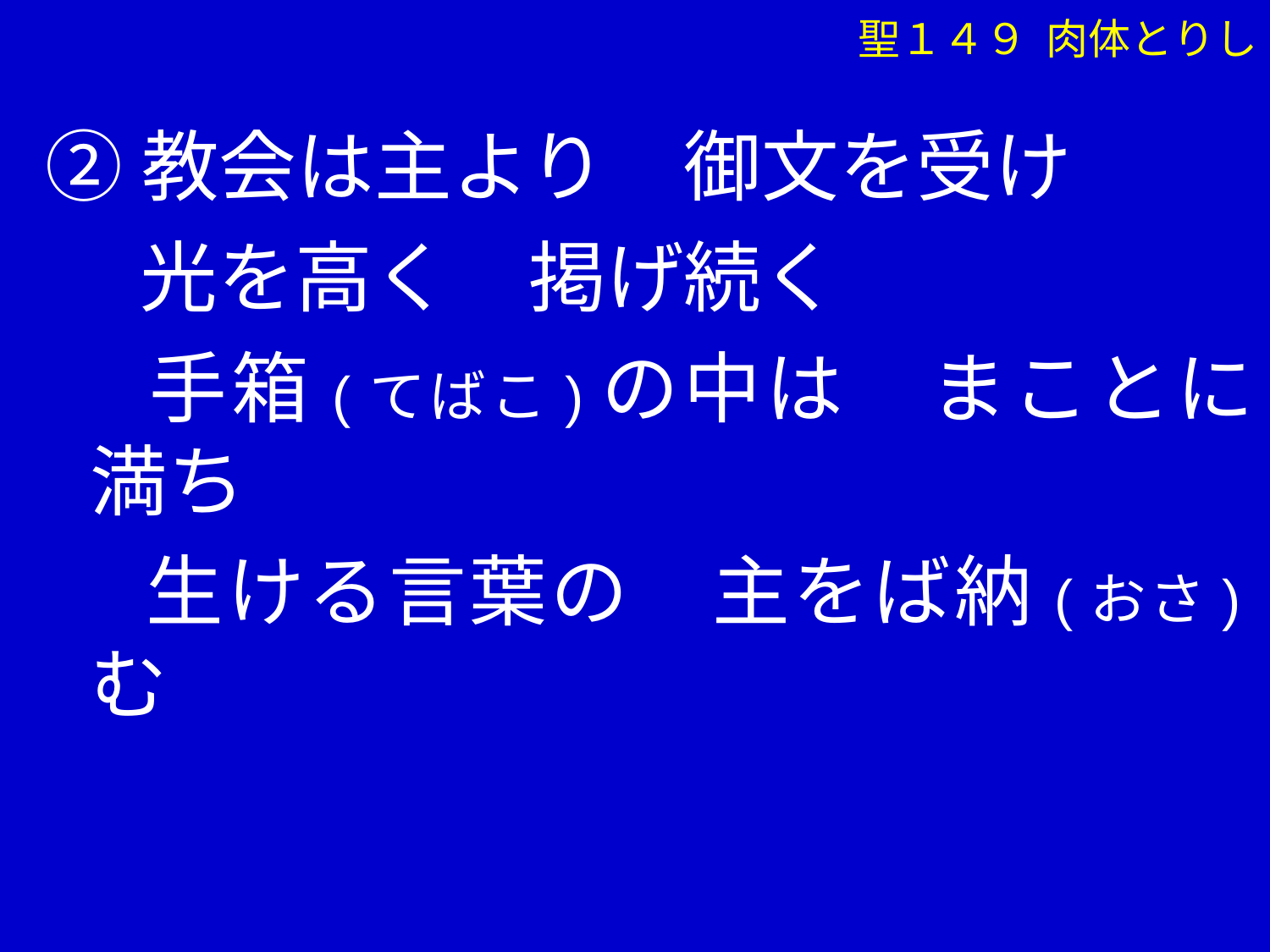

②教会は主より　御文を受け
　 光を高く　掲げ続く
　 手箱(てばこ)の中は　まことに満ち
　 生ける言葉の　主をば納(おさ)む

聖１４９  肉体とりし